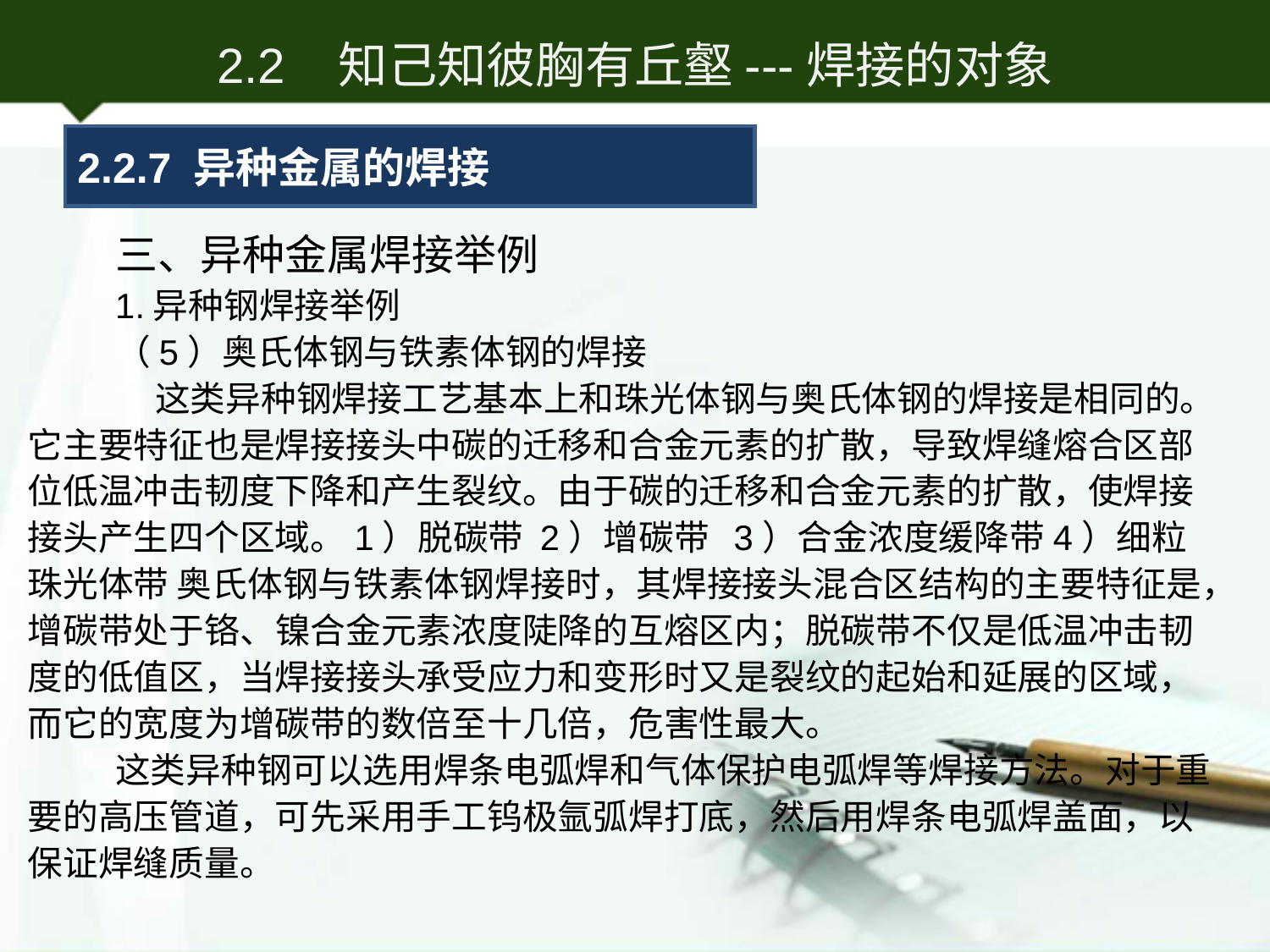

2.2   知己知彼胸有丘壑---焊接的对象
2.2.7 异种金属的焊接
三、异种金属焊接举例
1.异种钢焊接举例
（5）奥氏体钢与铁素体钢的焊接
    这类异种钢焊接工艺基本上和珠光体钢与奥氏体钢的焊接是相同的。它主要特征也是焊接接头中碳的迁移和合金元素的扩散，导致焊缝熔合区部位低温冲击韧度下降和产生裂纹。由于碳的迁移和合金元素的扩散，使焊接接头产生四个区域。1）脱碳带 2）增碳带  3）合金浓度缓降带4）细粒珠光体带 奥氏体钢与铁素体钢焊接时，其焊接接头混合区结构的主要特征是，增碳带处于铬、镍合金元素浓度陡降的互熔区内；脱碳带不仅是低温冲击韧度的低值区，当焊接接头承受应力和变形时又是裂纹的起始和延展的区域，而它的宽度为增碳带的数倍至十几倍，危害性最大。
这类异种钢可以选用焊条电弧焊和气体保护电弧焊等焊接方法。对于重要的高压管道，可先采用手工钨极氩弧焊打底，然后用焊条电弧焊盖面，以保证焊缝质量。